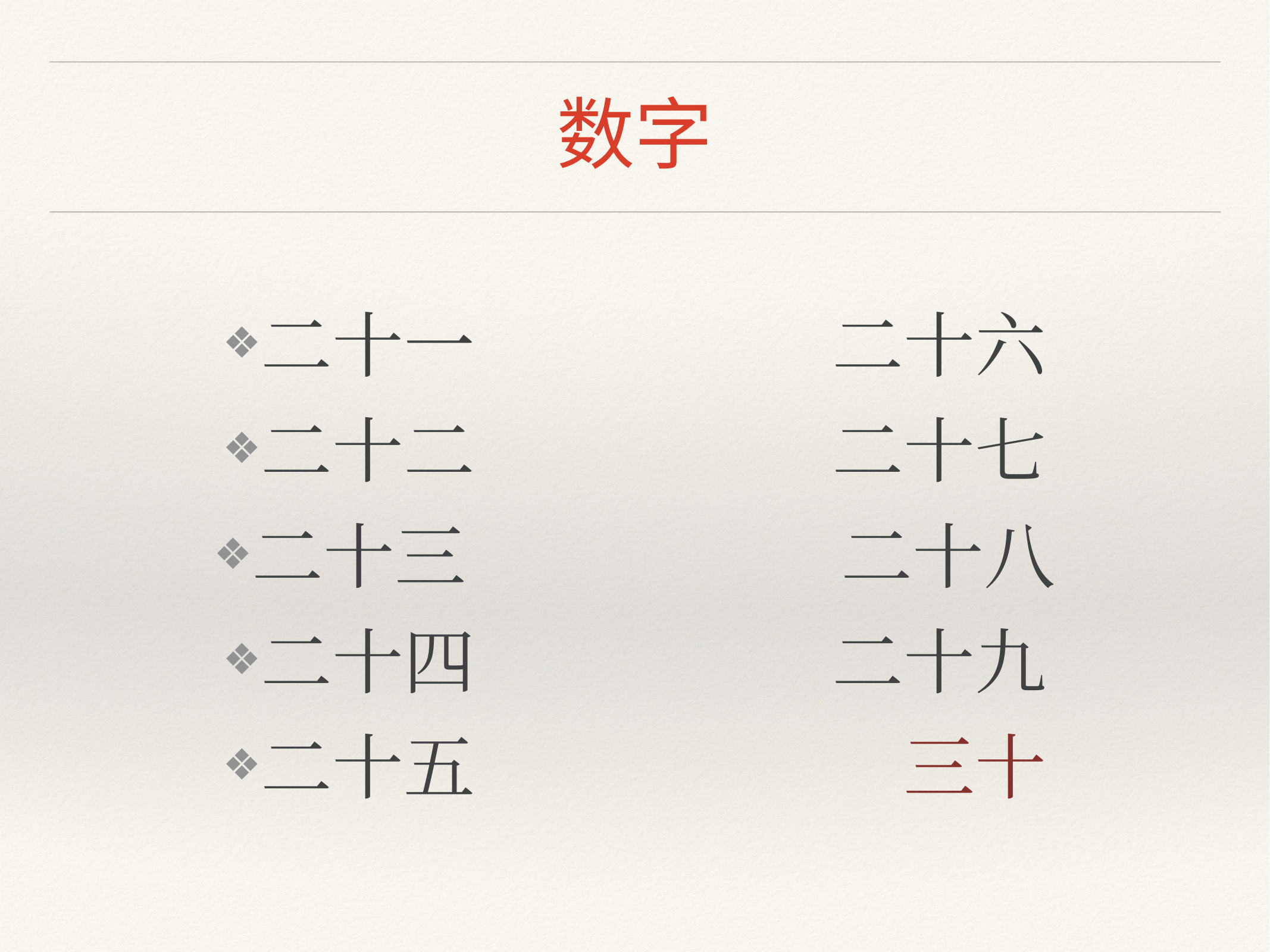

# 数字
二十一                    二十六
二十二                    二十七
二十三                     二十八
二十四                    二十九
二十五                        三十